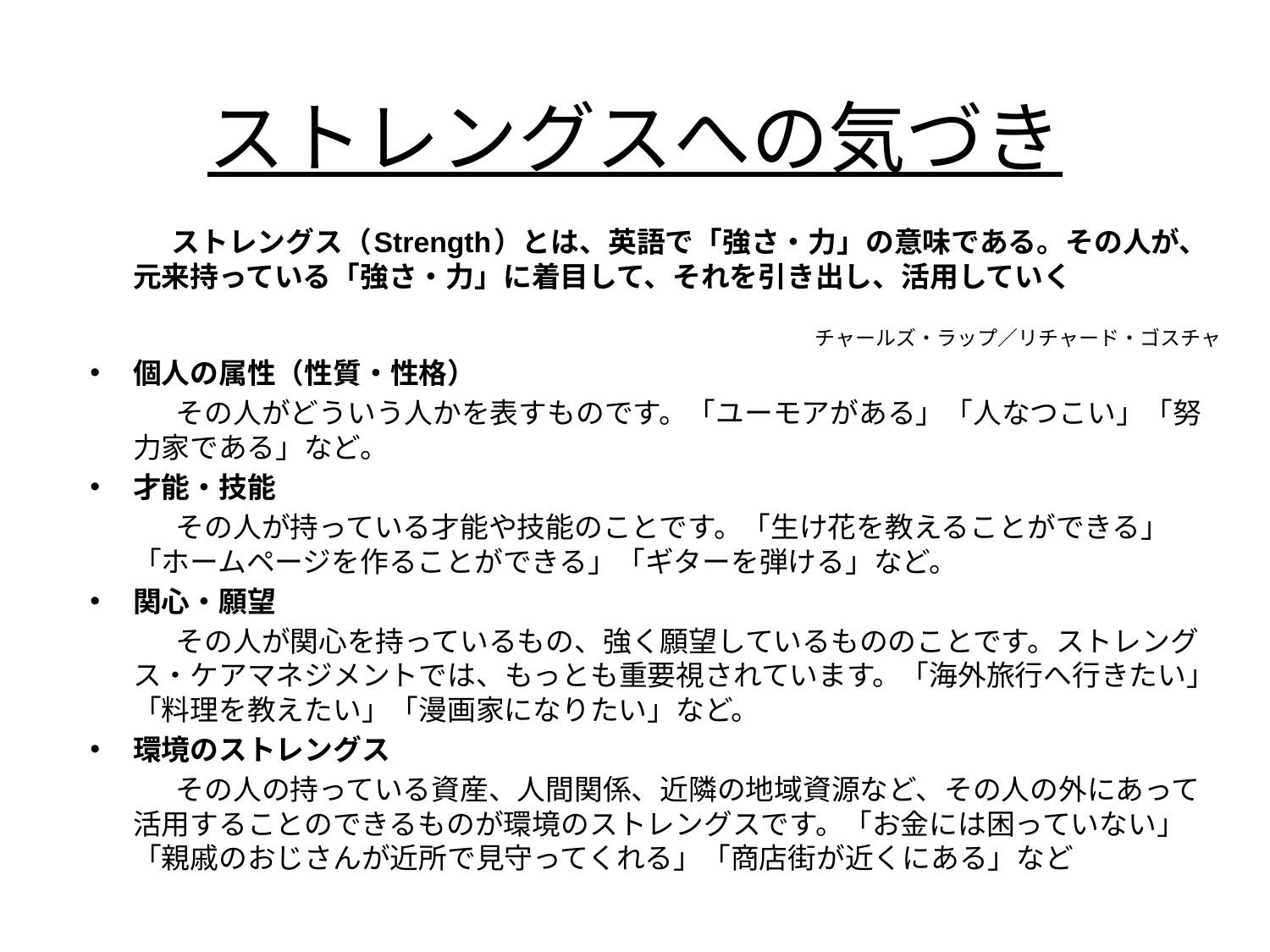

# ストレングスへの気づき

　　　　ストレングス（Strength）とは、英語で「強さ・力」の意味である。その人が、元来持っている「強さ・力」に着目して、それを引き出し、活用していく

チャールズ・ラップ／リチャード・ゴスチャ
個人の属性（性質・性格）
　　　その人がどういう人かを表すものです。「ユーモアがある」「人なつこい」「努力家である」など。
才能・技能
　　　その人が持っている才能や技能のことです。「生け花を教えることができる」「ホームページを作ることができる」「ギターを弾ける」など。
関心・願望
　　　その人が関心を持っているもの、強く願望しているもののことです。ストレングス・ケアマネジメントでは、もっとも重要視されています。「海外旅行へ行きたい」「料理を教えたい」「漫画家になりたい」など。
環境のストレングス
　　　その人の持っている資産、人間関係、近隣の地域資源など、その人の外にあって活用することのできるものが環境のストレングスです。「お金には困っていない」「親戚のおじさんが近所で見守ってくれる」「商店街が近くにある」など